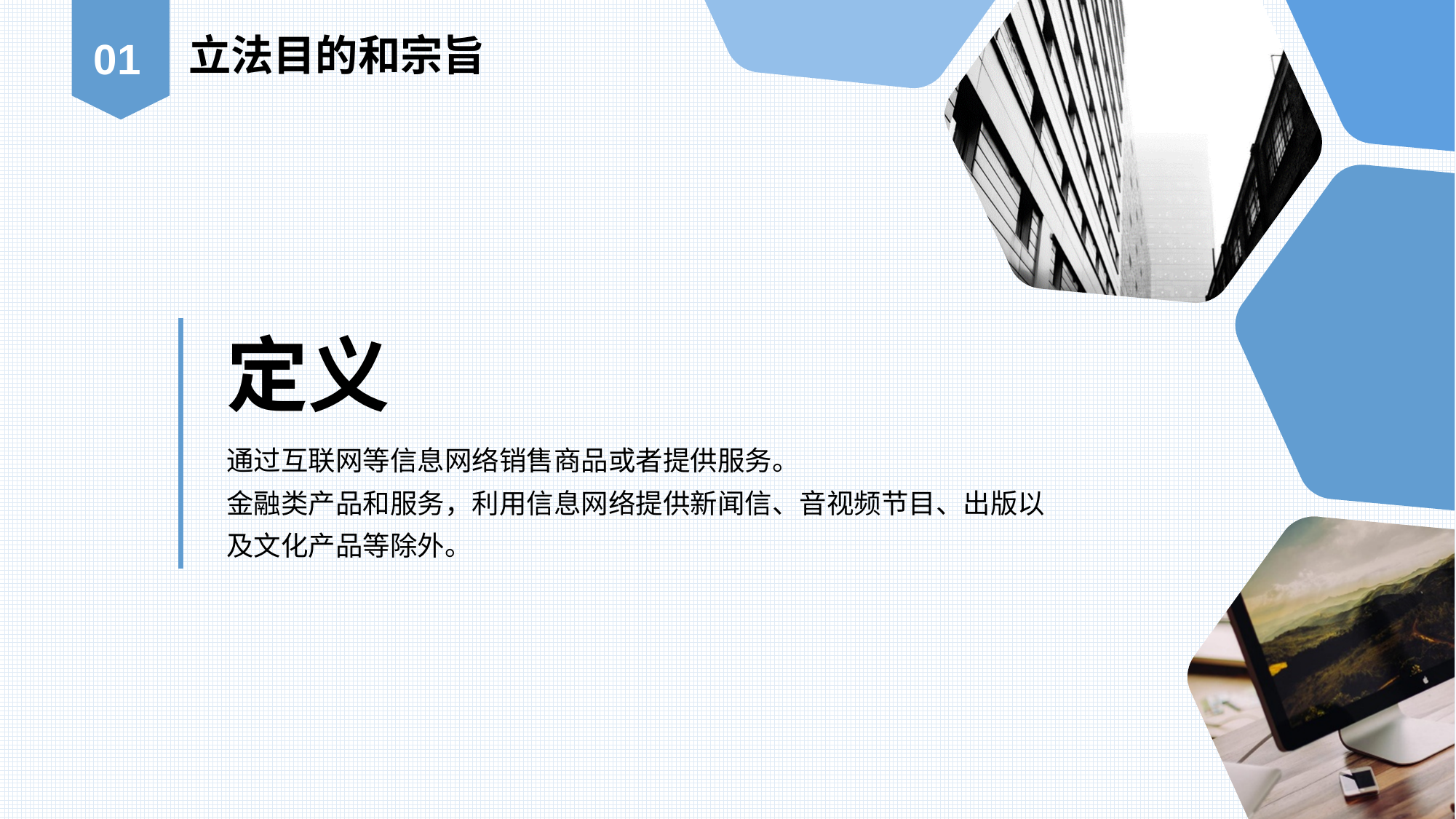

立法目的和宗旨
01
定义
通过互联网等信息网络销售商品或者提供服务。
金融类产品和服务，利用信息网络提供新闻信、音视频节目、出版以及文化产品等除外。